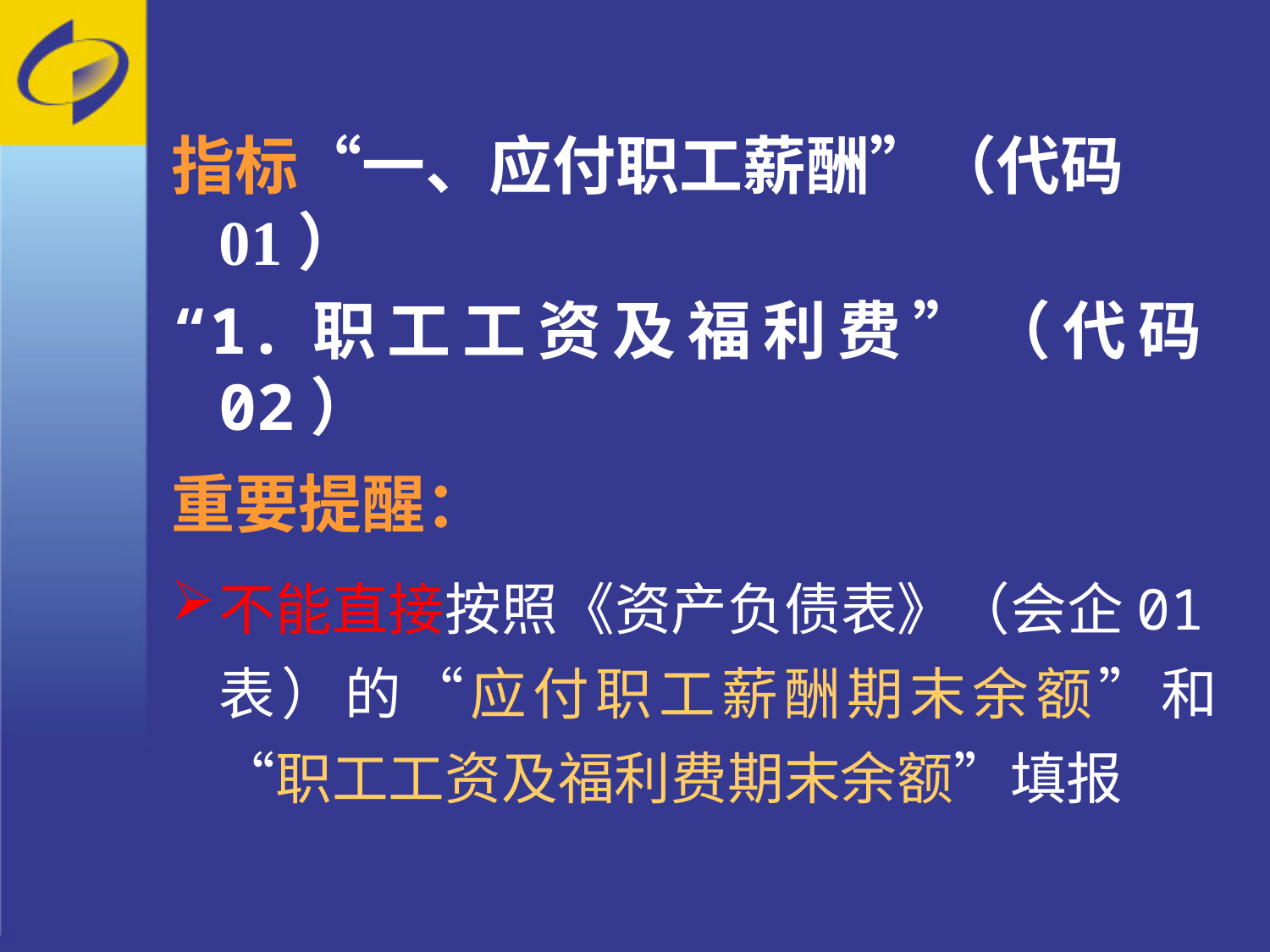

指标“一、应付职工薪酬”（代码01）
“1.职工工资及福利费”（代码02）
重要提醒：
不能直接按照《资产负债表》（会企01表）的“应付职工薪酬期末余额”和“职工工资及福利费期末余额”填报